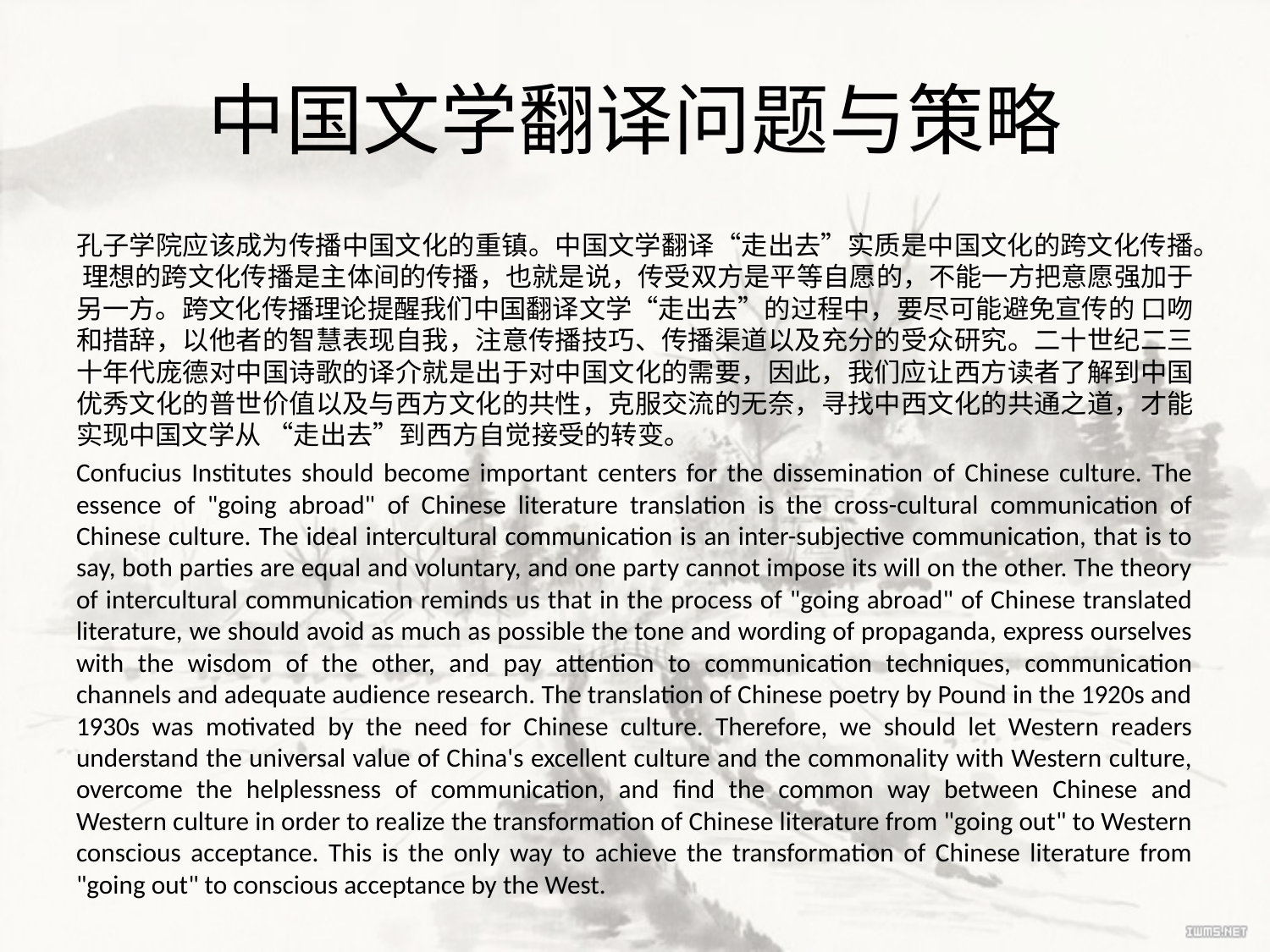

# 中国文学翻译问题与策略
孔子学院应该成为传播中国文化的重镇。中国文学翻译“走出去”实质是中国文化的跨文化传播。 理想的跨文化传播是主体间的传播，也就是说，传受双方是平等自愿的，不能一方把意愿强加于另一方。跨文化传播理论提醒我们中国翻译文学“走出去”的过程中，要尽可能避免宣传的 口吻和措辞，以他者的智慧表现自我，注意传播技巧、传播渠道以及充分的受众研究。二十世纪二三十年代庞德对中国诗歌的译介就是出于对中国文化的需要，因此，我们应让西方读者了解到中国优秀文化的普世价值以及与西方文化的共性，克服交流的无奈，寻找中西文化的共通之道，才能实现中国文学从 “走出去”到西方自觉接受的转变。
Confucius Institutes should become important centers for the dissemination of Chinese culture. The essence of "going abroad" of Chinese literature translation is the cross-cultural communication of Chinese culture. The ideal intercultural communication is an inter-subjective communication, that is to say, both parties are equal and voluntary, and one party cannot impose its will on the other. The theory of intercultural communication reminds us that in the process of "going abroad" of Chinese translated literature, we should avoid as much as possible the tone and wording of propaganda, express ourselves with the wisdom of the other, and pay attention to communication techniques, communication channels and adequate audience research. The translation of Chinese poetry by Pound in the 1920s and 1930s was motivated by the need for Chinese culture. Therefore, we should let Western readers understand the universal value of China's excellent culture and the commonality with Western culture, overcome the helplessness of communication, and find the common way between Chinese and Western culture in order to realize the transformation of Chinese literature from "going out" to Western conscious acceptance. This is the only way to achieve the transformation of Chinese literature from "going out" to conscious acceptance by the West.